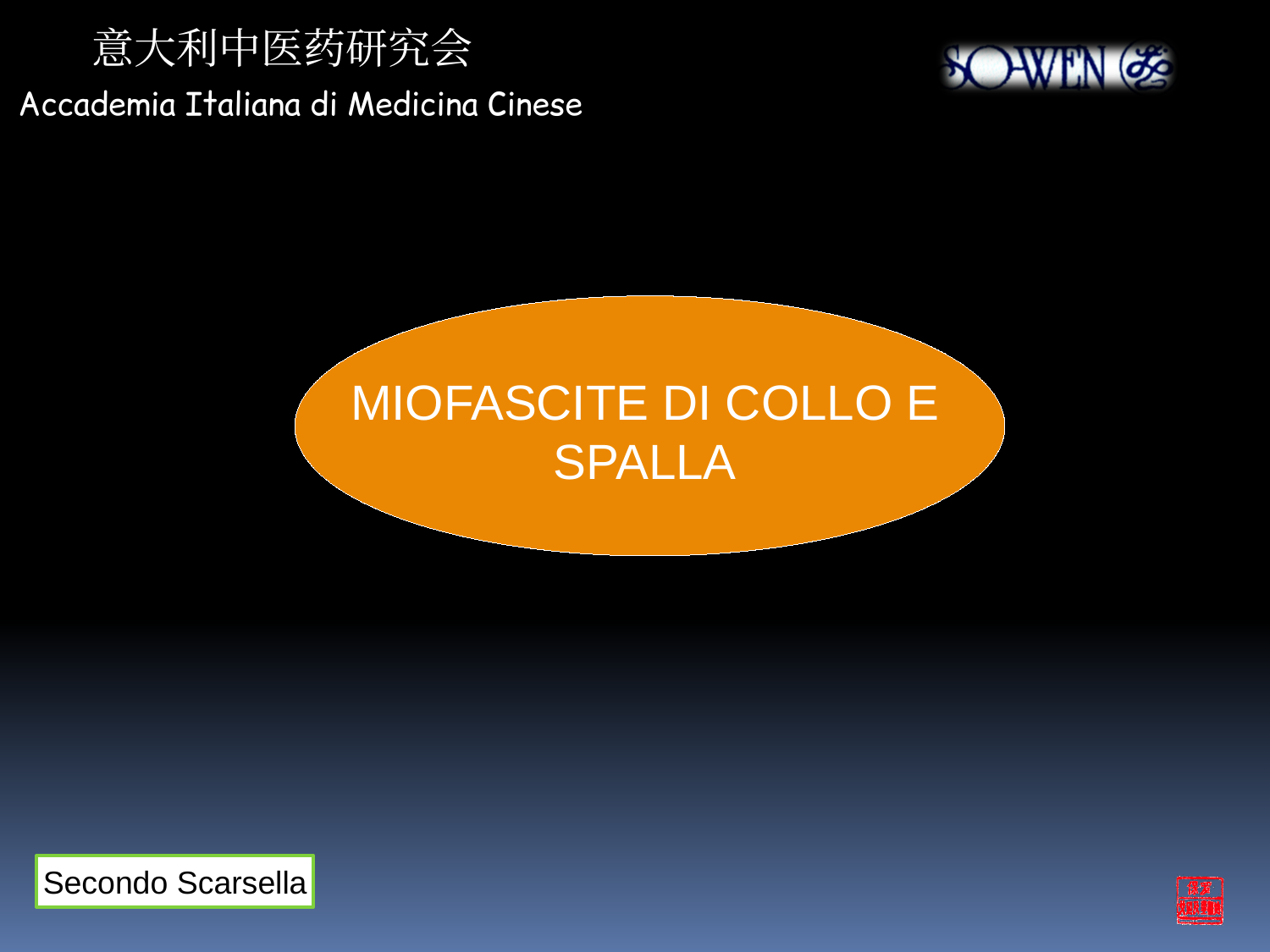

意大利中医药研究会
Accademia Italiana di Medicina Cinese

MIOFASCITE DI COLLO E SPALLA
Secondo Scarsella